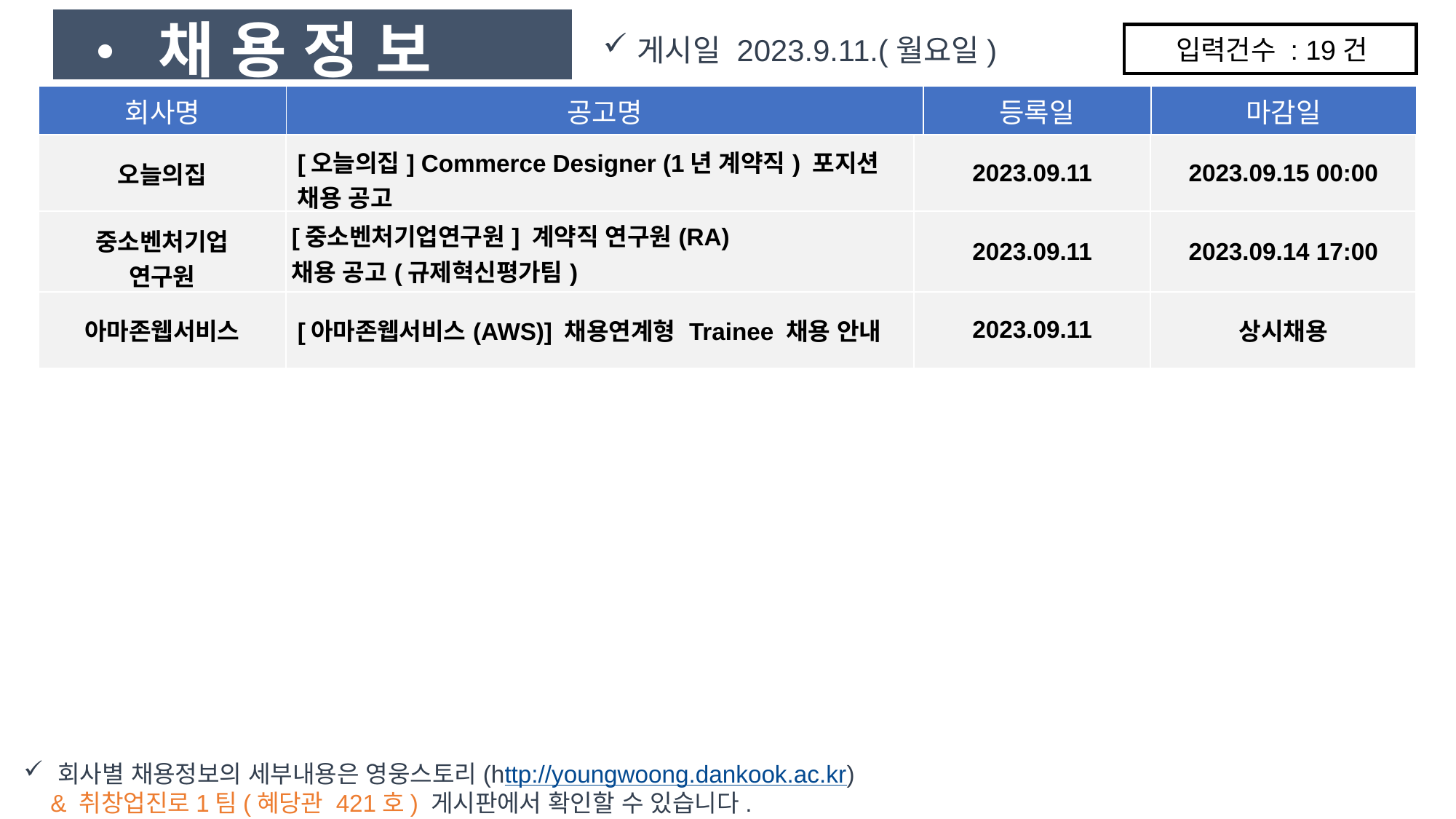

• 채 용 정 보

게시일 2023.9.11.(월요일)
입력건수 : 19건
| 회사명 | 공고명 | 등록일 | 마감일 |
| --- | --- | --- | --- |

| 오늘의집 | [오늘의집] Commerce Designer (1년 계약직) 포지션 채용 공고 | 2023.09.11 | 2023.09.15 00:00 |
| --- | --- | --- | --- |
| 중소벤처기업 연구원 | [중소벤처기업연구원] 계약직 연구원(RA) 채용 공고(규제혁신평가팀) | 2023.09.11 | 2023.09.14 17:00 |
| 아마존웹서비스 | [아마존웹서비스(AWS)] 채용연계형 Trainee 채용 안내 | 2023.09.11 | 상시채용 |

회사별 채용정보의 세부내용은 영웅스토리(http://youngwoong.dankook.ac.kr)
    & 취창업진로1팀(혜당관 421호) 게시판에서 확인할 수 있습니다.